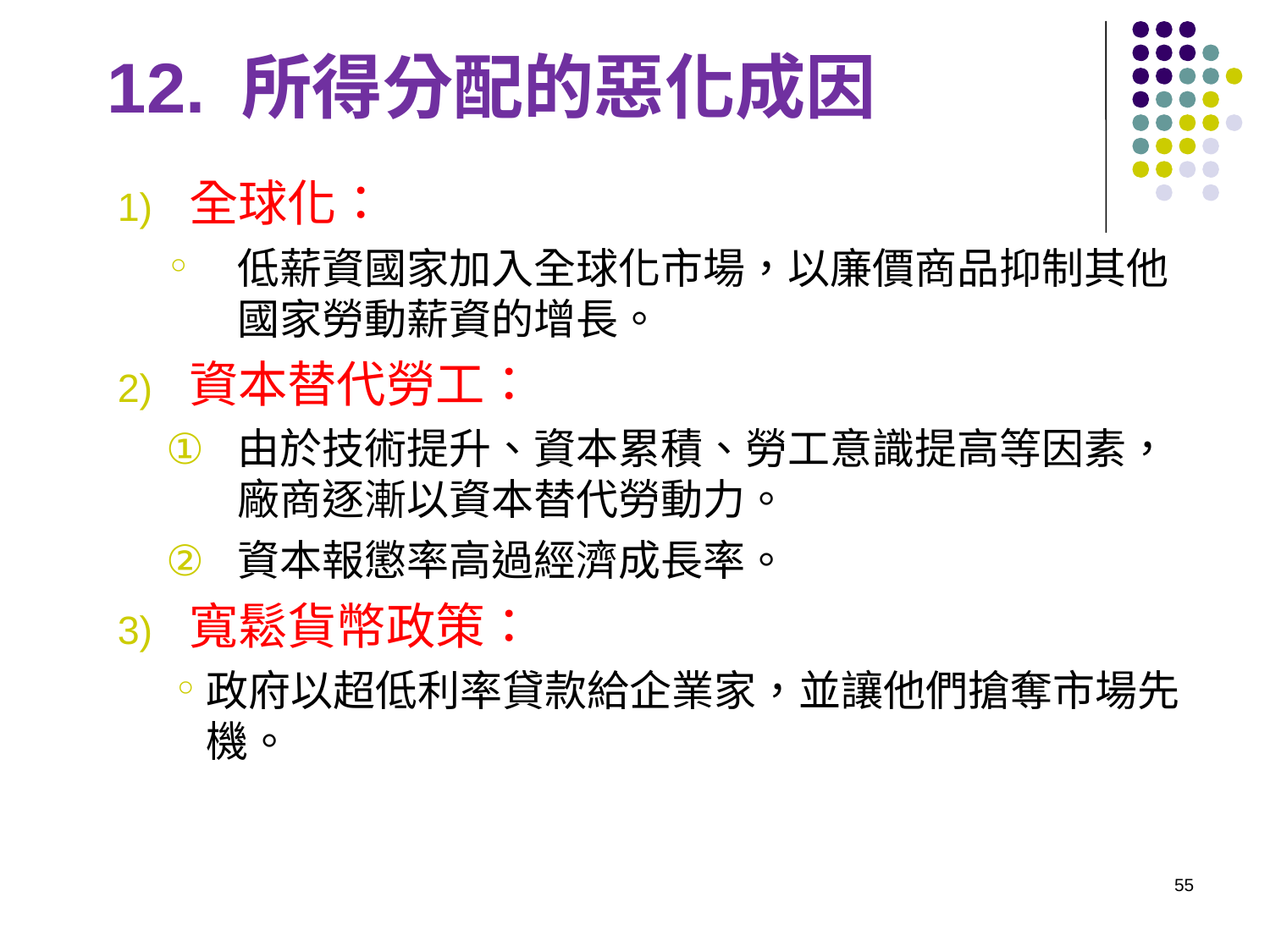

12. 所得分配的惡化成因
全球化：
低薪資國家加入全球化市場，以廉價商品抑制其他國家勞動薪資的增長。
資本替代勞工：
由於技術提升、資本累積、勞工意識提高等因素，廠商逐漸以資本替代勞動力。
資本報懲率高過經濟成長率。
寬鬆貨幣政策：
政府以超低利率貸款給企業家，並讓他們搶奪市場先機。
55